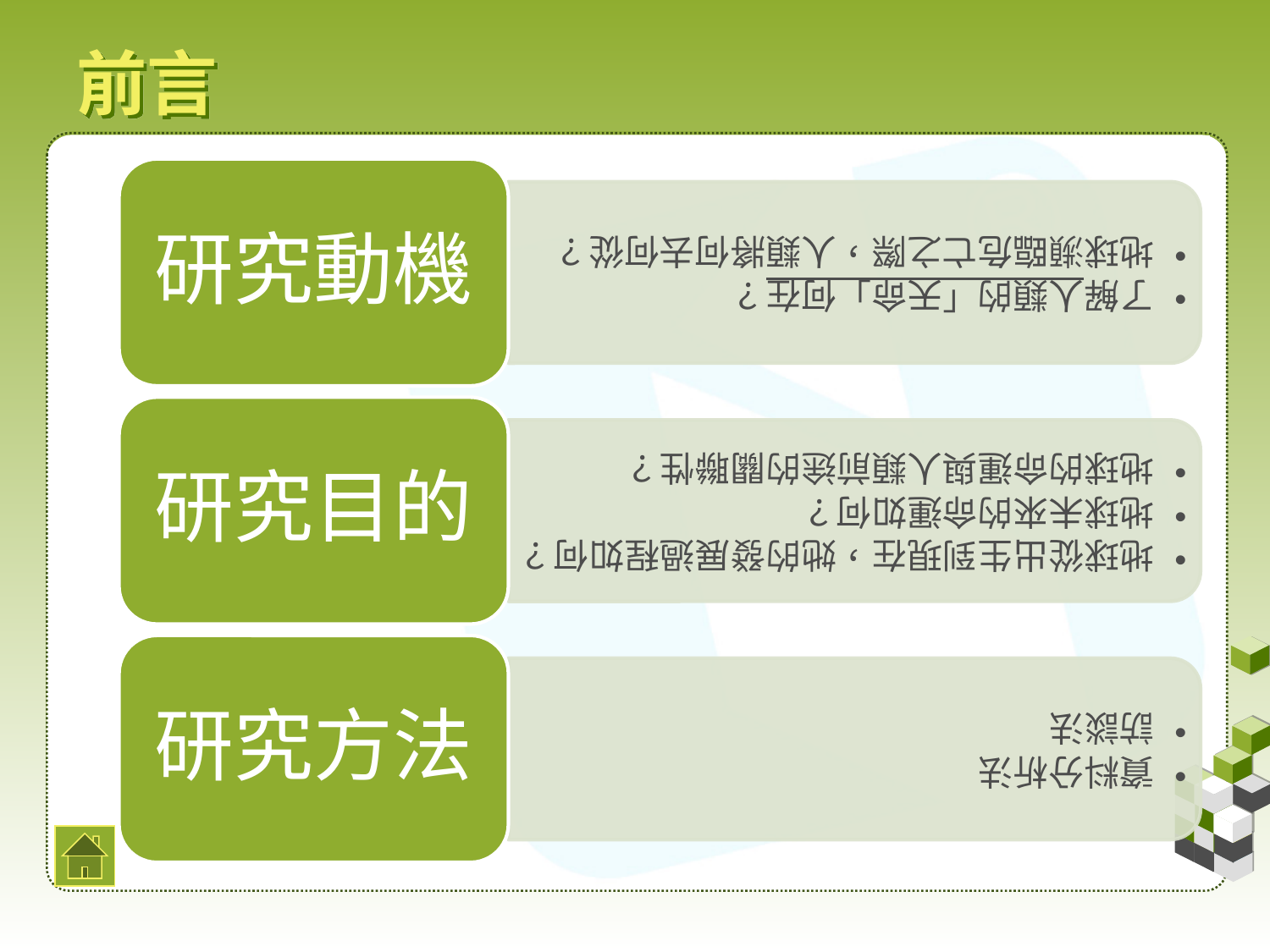

# 前言
了解人類的「天命」何在？
地球瀕臨危亡之際，人類將何去何從？
研究動機
地球從出生到現在，她的發展過程如何？
地球未來的命運如何？
地球的命運與人類前途的關聯性？
研究目的
資料分析法
訪談法
研究方法